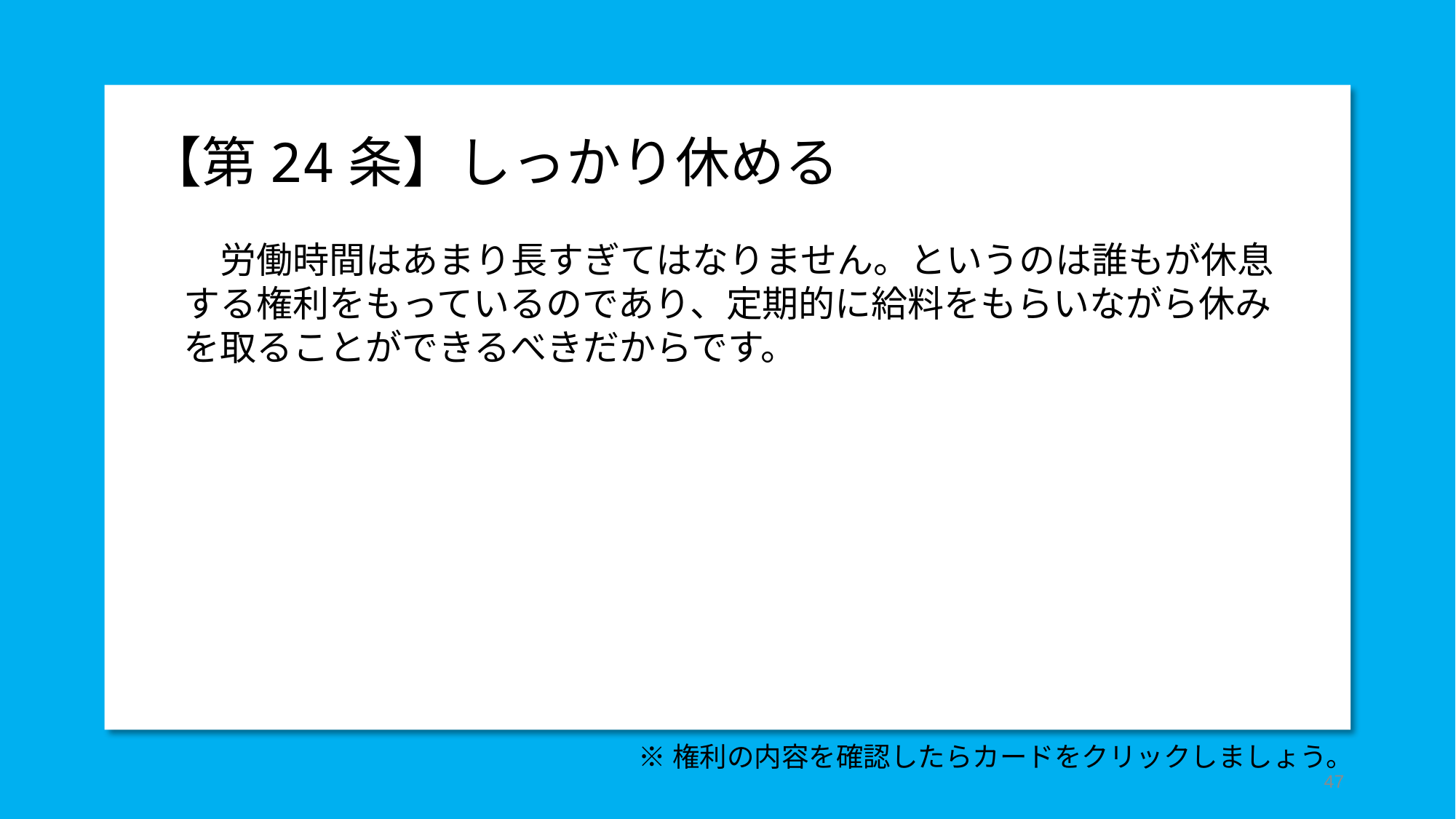

【第24条】しっかり休める

　　労働時間はあまり長すぎてはなりません。というのは誰もが休息
　する権利をもっているのであり、定期的に給料をもらいながら休み
　を取ることができるべきだからです。

※権利の内容を確認したらカードをクリックしましょう。
47